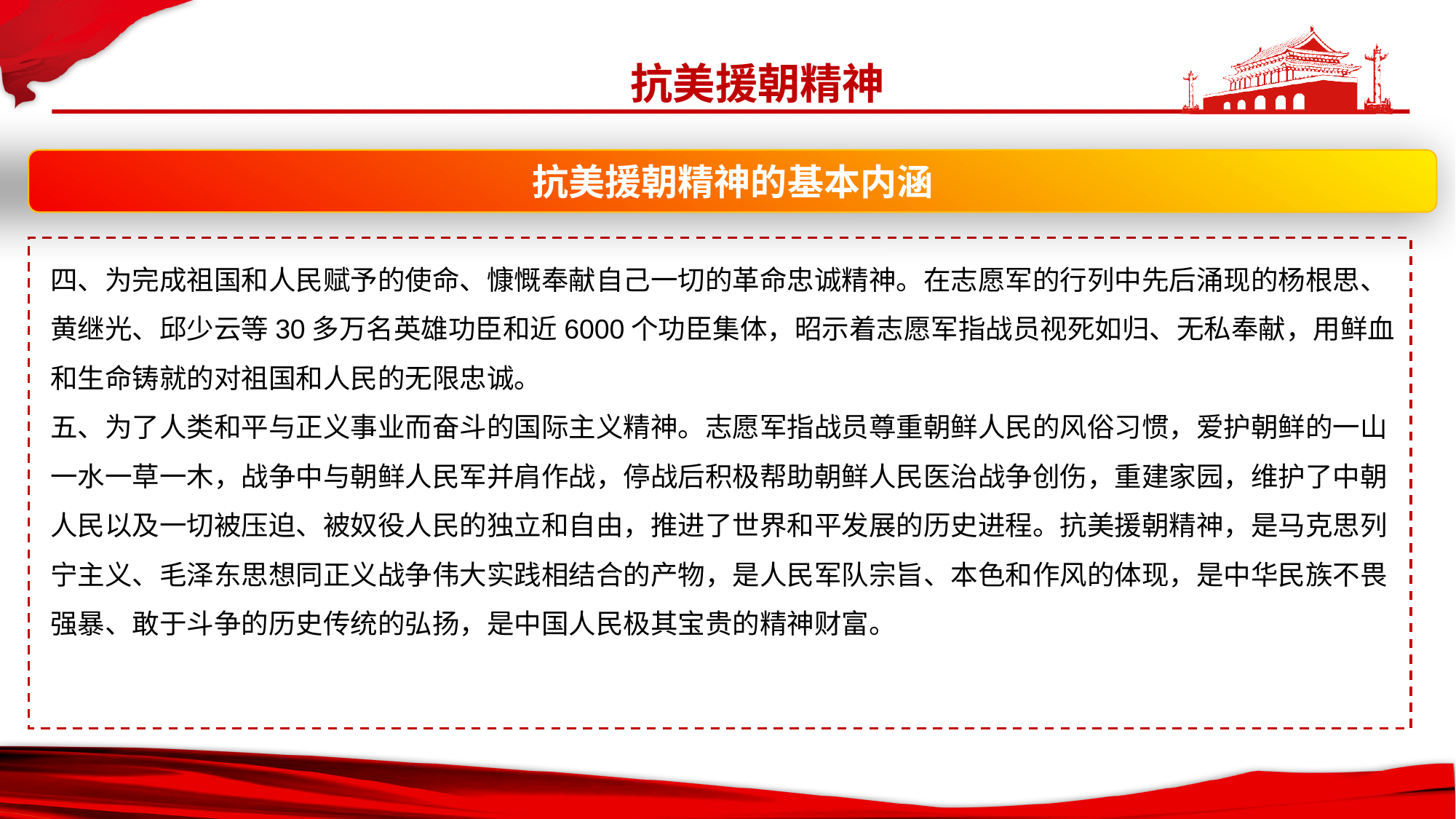

抗美援朝精神
抗美援朝精神的基本内涵

四、为完成祖国和人民赋予的使命、慷慨奉献自己一切的革命忠诚精神。在志愿军的行列中先后涌现的杨根思、黄继光、邱少云等30多万名英雄功臣和近6000个功臣集体，昭示着志愿军指战员视死如归、无私奉献，用鲜血和生命铸就的对祖国和人民的无限忠诚。
五、为了人类和平与正义事业而奋斗的国际主义精神。志愿军指战员尊重朝鲜人民的风俗习惯，爱护朝鲜的一山一水一草一木，战争中与朝鲜人民军并肩作战，停战后积极帮助朝鲜人民医治战争创伤，重建家园，维护了中朝人民以及一切被压迫、被奴役人民的独立和自由，推进了世界和平发展的历史进程。抗美援朝精神，是马克思列宁主义、毛泽东思想同正义战争伟大实践相结合的产物，是人民军队宗旨、本色和作风的体现，是中华民族不畏强暴、敢于斗争的历史传统的弘扬，是中国人民极其宝贵的精神财富。